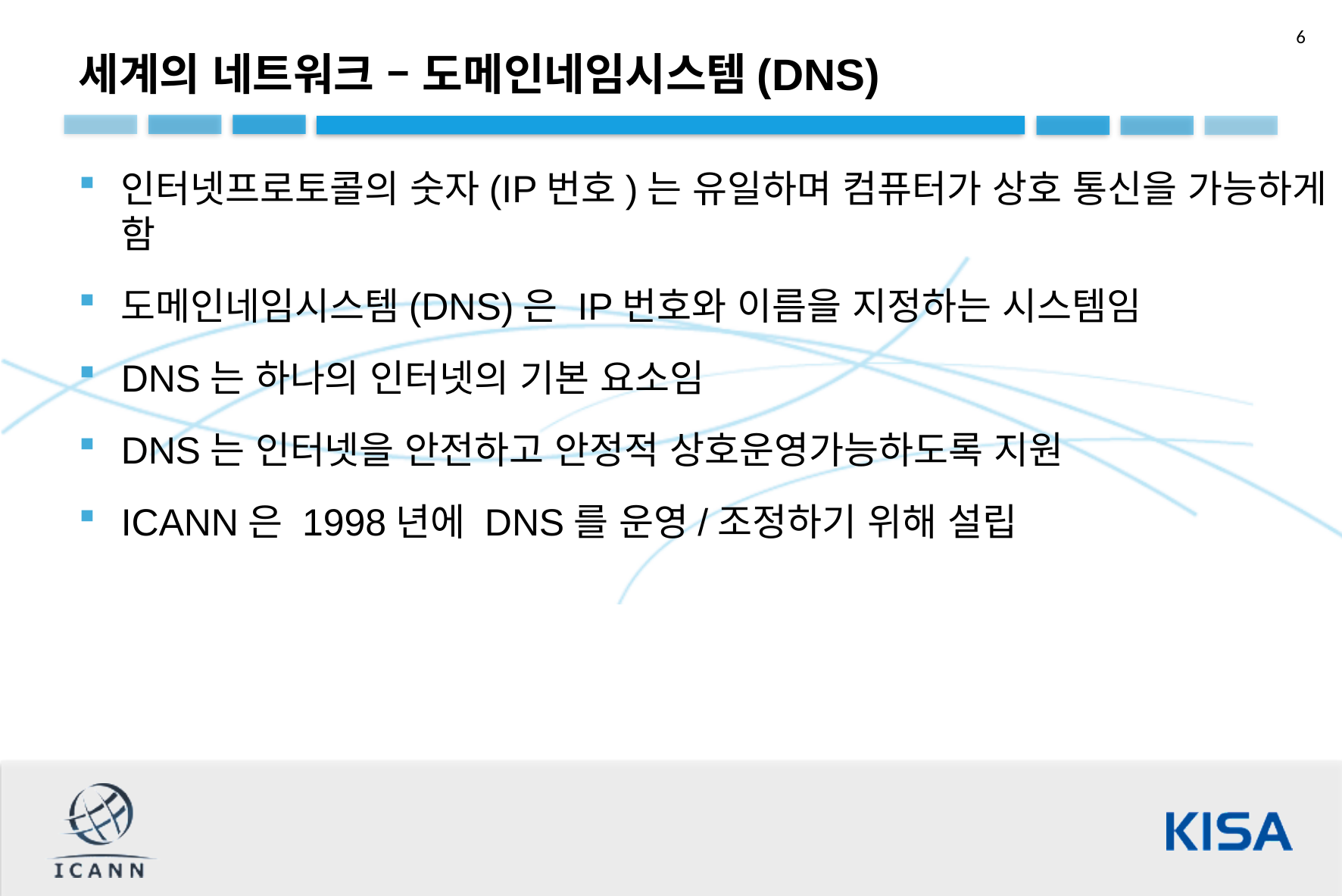

세계의 네트워크 – 도메인네임시스템(DNS)
인터넷프로토콜의 숫자(IP번호)는 유일하며 컴퓨터가 상호 통신을 가능하게 함
도메인네임시스템(DNS)은 IP번호와 이름을 지정하는 시스템임
DNS는 하나의 인터넷의 기본 요소임
DNS는 인터넷을 안전하고 안정적 상호운영가능하도록 지원
ICANN은 1998년에 DNS를 운영/조정하기 위해 설립